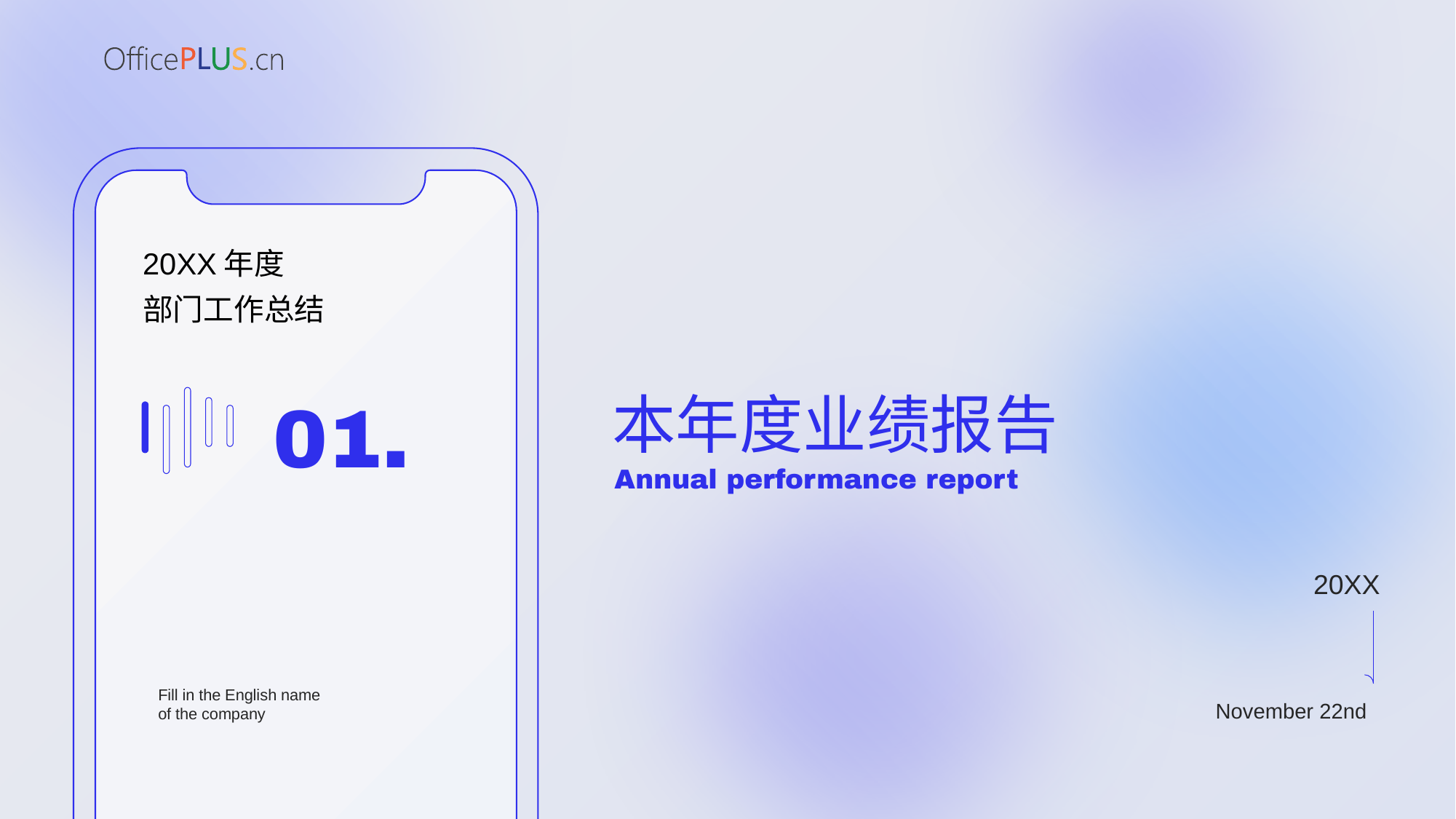

20XX年度
部门工作总结

本年度业绩报告
Annual performance report
01.

20XX

Fill in the English name
of the company
November 22nd